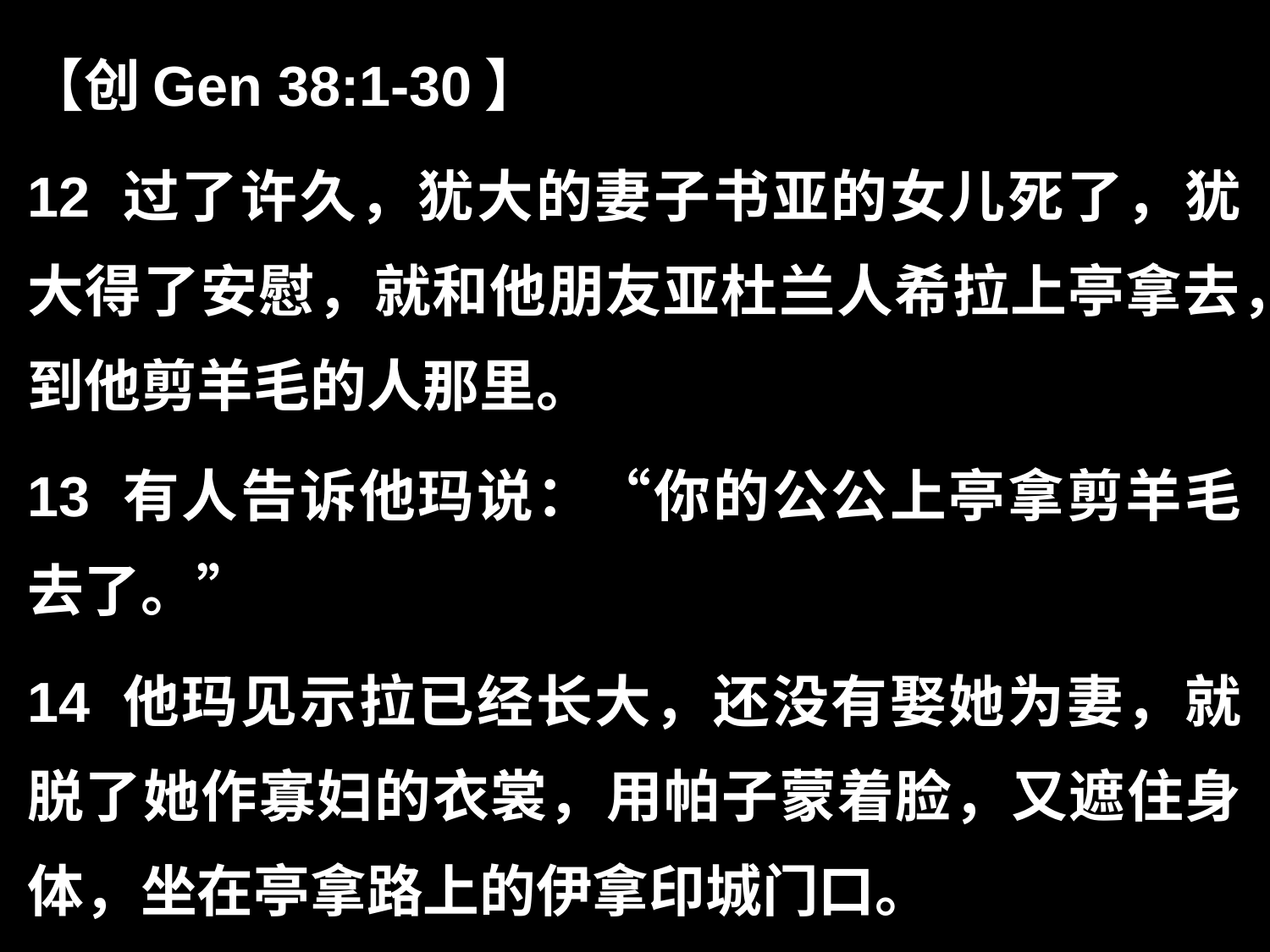

【创Gen 38:1-30】
12 过了许久，犹大的妻子书亚的女儿死了，犹大得了安慰，就和他朋友亚杜兰人希拉上亭拿去，到他剪羊毛的人那里。
13 有人告诉他玛说：“你的公公上亭拿剪羊毛去了。”
14 他玛见示拉已经长大，还没有娶她为妻，就脱了她作寡妇的衣裳，用帕子蒙着脸，又遮住身体，坐在亭拿路上的伊拿印城门口。